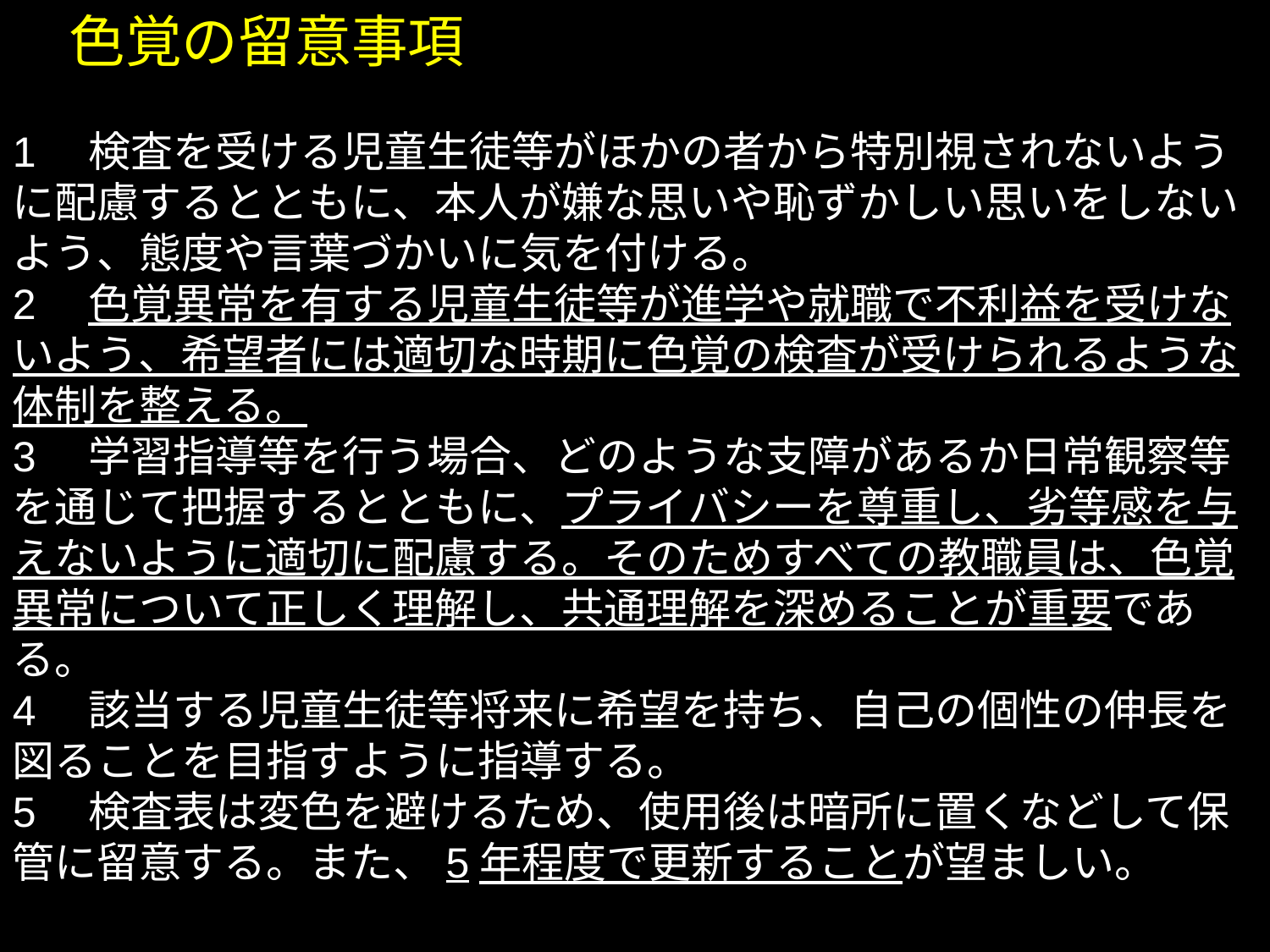

色覚の留意事項

1　検査を受ける児童生徒等がほかの者から特別視されないように配慮するとともに、本人が嫌な思いや恥ずかしい思いをしないよう、態度や言葉づかいに気を付ける。
2　色覚異常を有する児童生徒等が進学や就職で不利益を受けないよう、希望者には適切な時期に色覚の検査が受けられるような体制を整える。
3　学習指導等を行う場合、どのような支障があるか日常観察等を通じて把握するとともに、プライバシーを尊重し、劣等感を与えないように適切に配慮する。そのためすべての教職員は、色覚異常について正しく理解し、共通理解を深めることが重要である。
4　該当する児童生徒等将来に希望を持ち、自己の個性の伸長を図ることを目指すように指導する。
5　検査表は変色を避けるため、使用後は暗所に置くなどして保管に留意する。また、5年程度で更新することが望ましい。